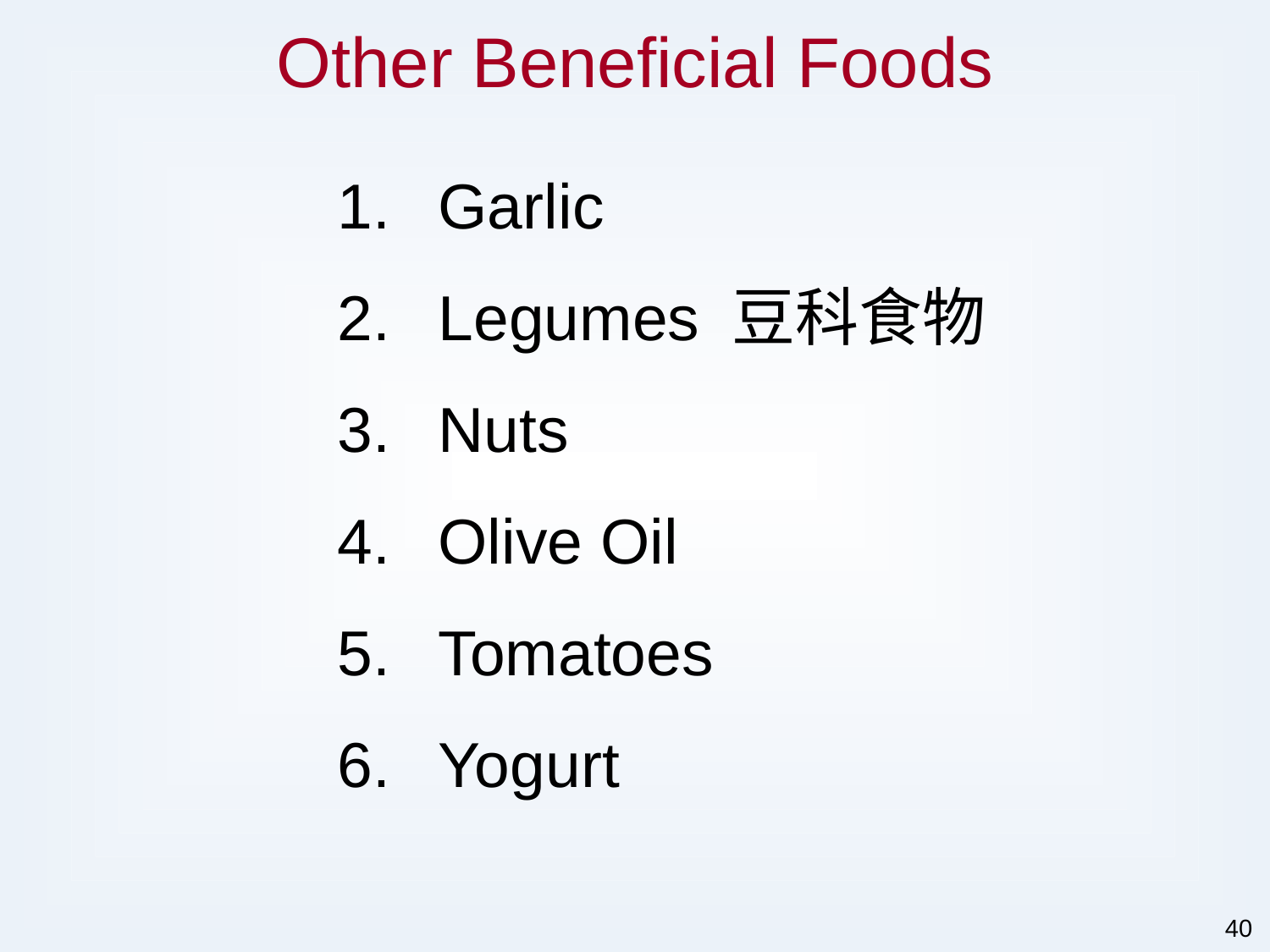

# Other Beneficial Foods
Garlic
Legumes 豆科食物
Nuts
Olive Oil
Tomatoes
Yogurt
40